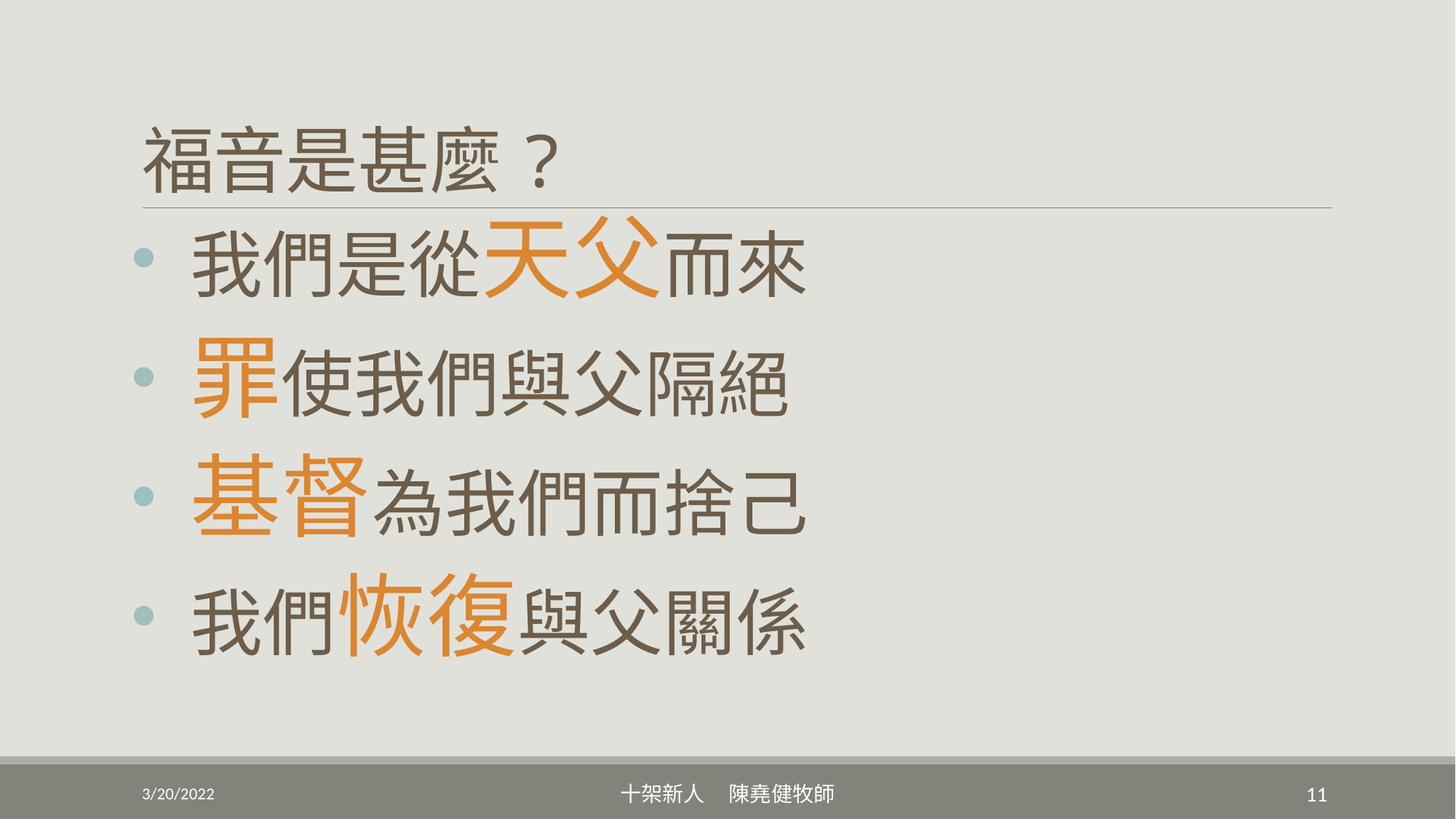

# 福音是甚麼?
 我們是從天父而來
 罪使我們與父隔絕
 基督為我們而捨己
 我們恢復與父關係
3/20/2022
十架新人     陳堯健牧師
11